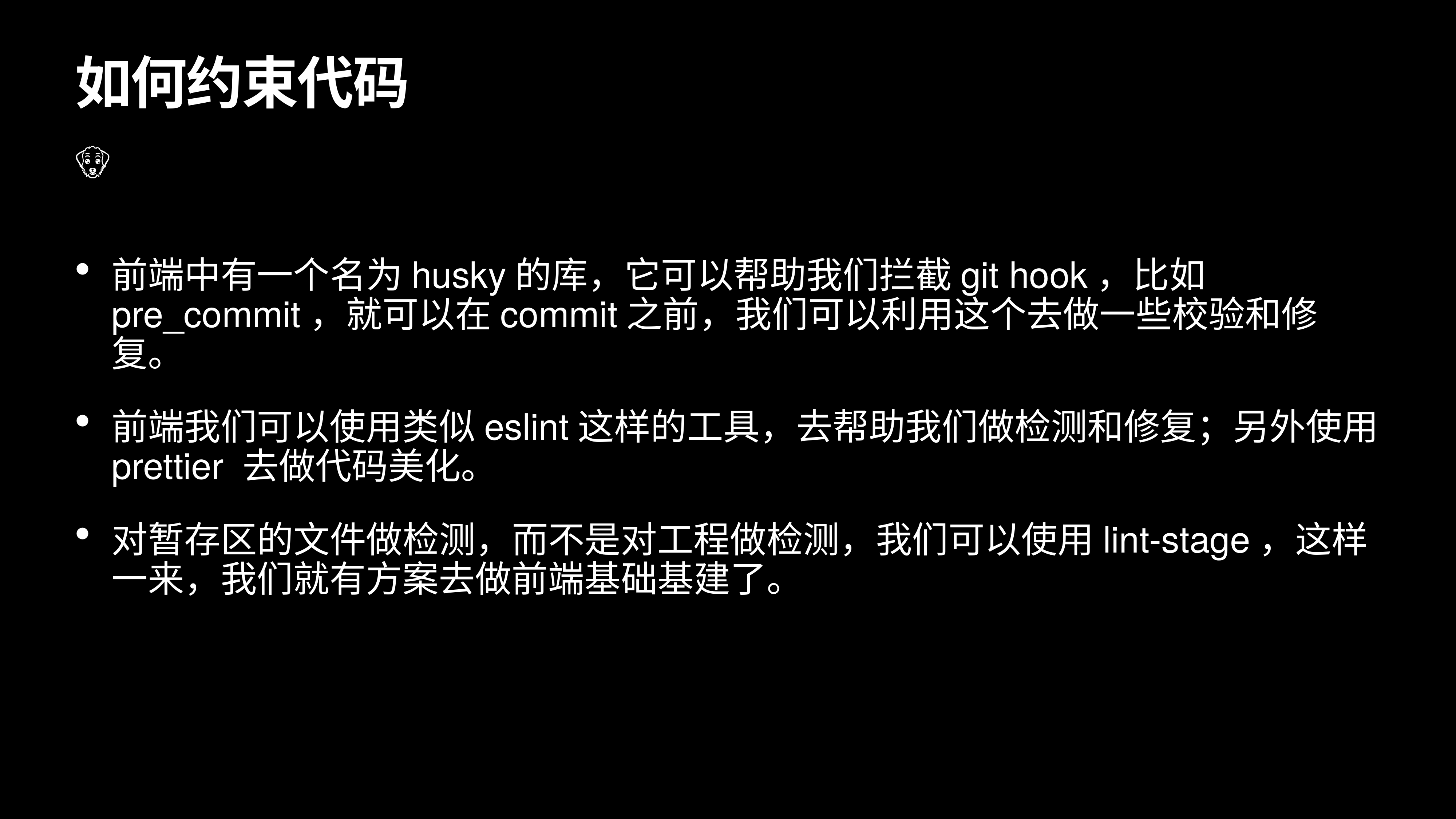

# 如何约束代码
上才艺🐶
前端中有一个名为husky的库，它可以帮助我们拦截git hook，比如pre_commit，就可以在commit之前，我们可以利用这个去做一些校验和修复。
前端我们可以使用类似eslint这样的工具，去帮助我们做检测和修复；另外使用prettier 去做代码美化。
对暂存区的文件做检测，而不是对工程做检测，我们可以使用lint-stage，这样一来，我们就有方案去做前端基础基建了。